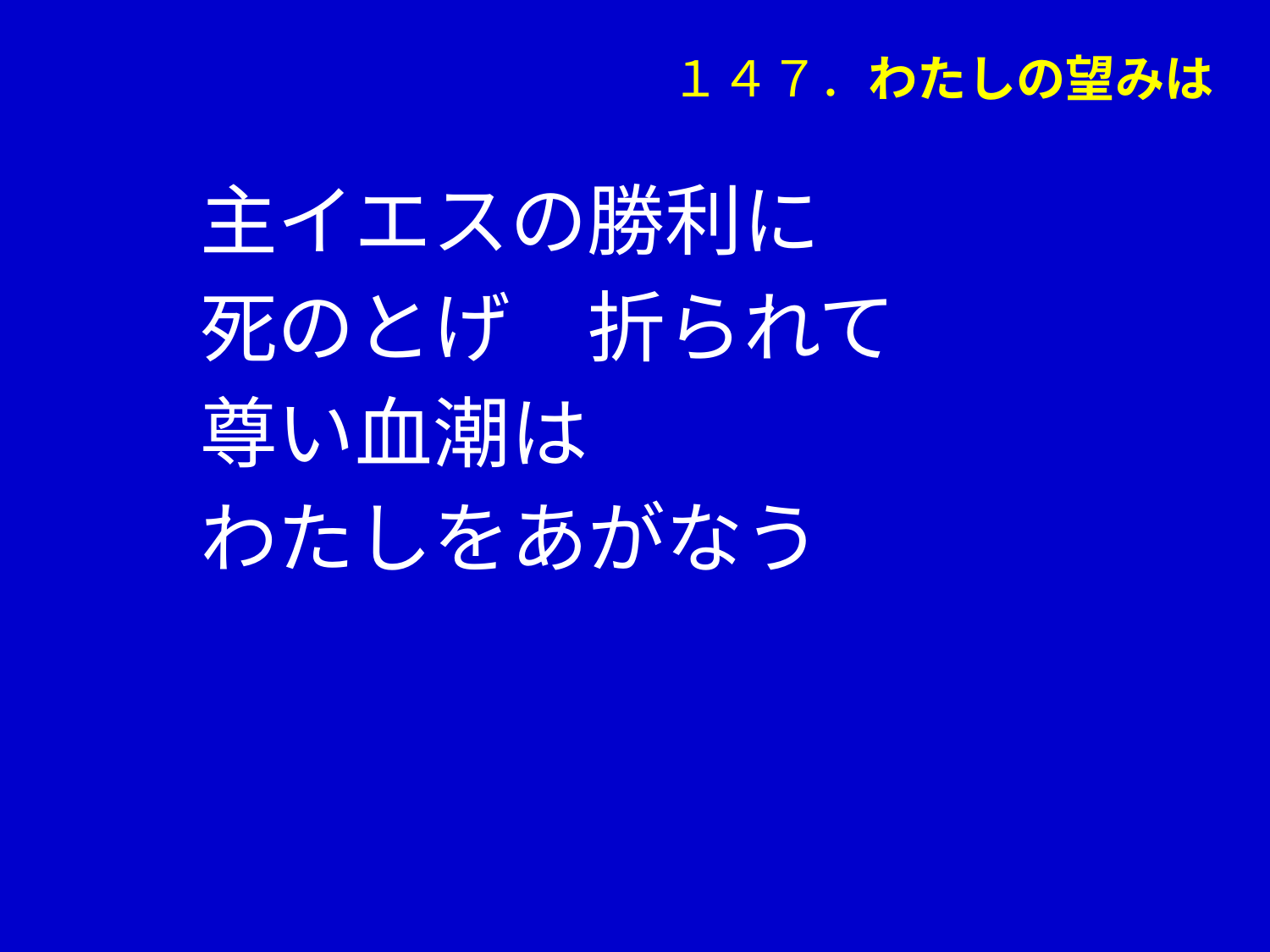

# １４７．わたしの望みは

　主イエスの勝利に
　死のとげ　折られて
　尊い血潮は
　わたしをあがなう